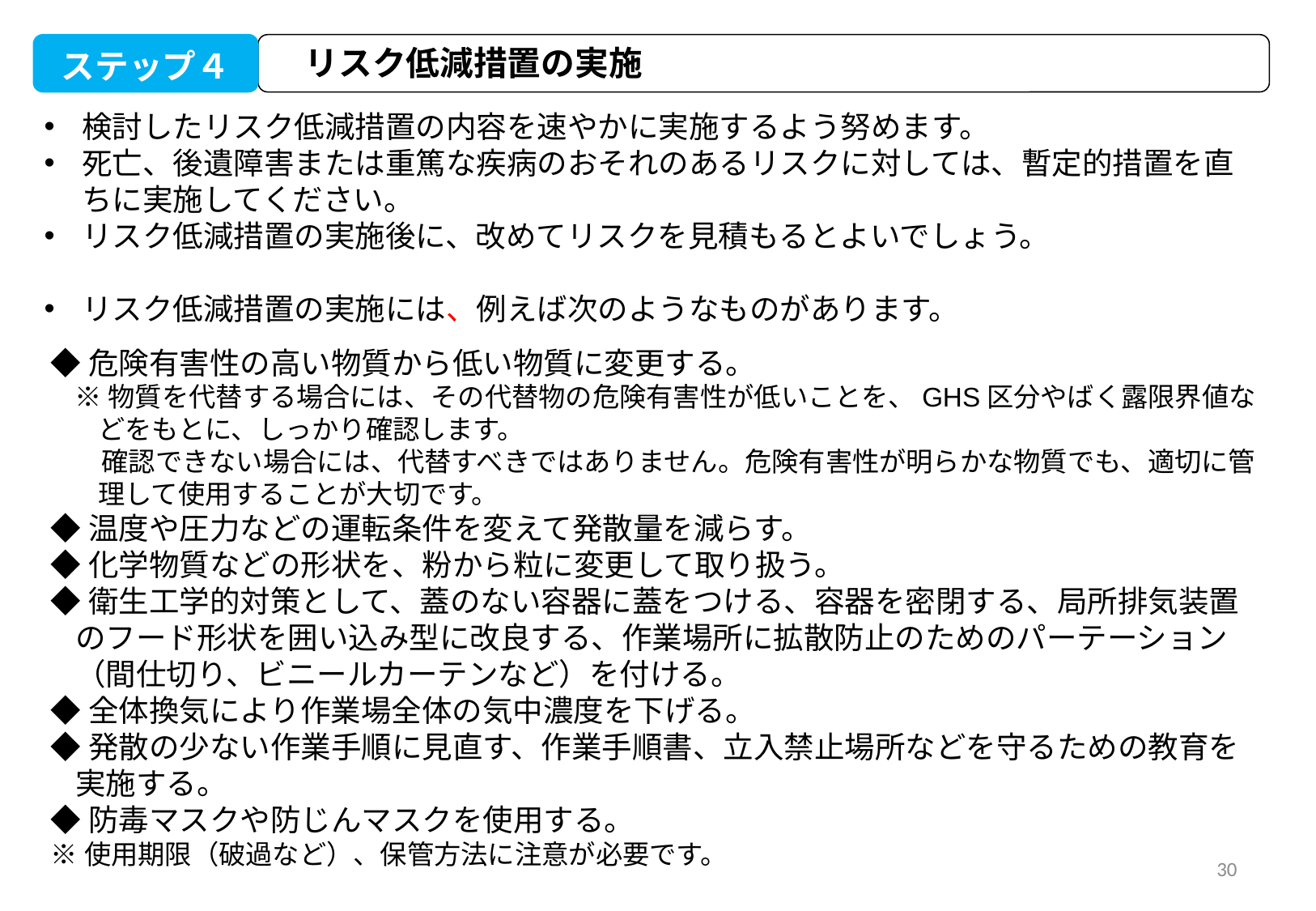

ステップ４
   リスク低減措置の実施
検討したリスク低減措置の内容を速やかに実施するよう努めます。
死亡、後遺障害または重篤な疾病のおそれのあるリスクに対しては、暫定的措置を直ちに実施してください。
リスク低減措置の実施後に、改めてリスクを見積もるとよいでしょう。

リスク低減措置の実施には、例えば次のようなものがあります。
◆危険有害性の高い物質から低い物質に変更する。
※物質を代替する場合には、その代替物の危険有害性が低いことを、GHS区分やばく露限界値などをもとに、しっかり確認します。
　確認できない場合には、代替すべきではありません。危険有害性が明らかな物質でも、適切に管理して使用することが大切です。
◆温度や圧力などの運転条件を変えて発散量を減らす。
◆化学物質などの形状を、粉から粒に変更して取り扱う。
◆衛生工学的対策として、蓋のない容器に蓋をつける、容器を密閉する、局所排気装置のフード形状を囲い込み型に改良する、作業場所に拡散防止のためのパーテーション（間仕切り、ビニールカーテンなど）を付ける。
◆全体換気により作業場全体の気中濃度を下げる。
◆発散の少ない作業手順に見直す、作業手順書、立入禁止場所などを守るための教育を実施する。
◆防毒マスクや防じんマスクを使用する。
※使用期限（破過など）、保管方法に注意が必要です。
30